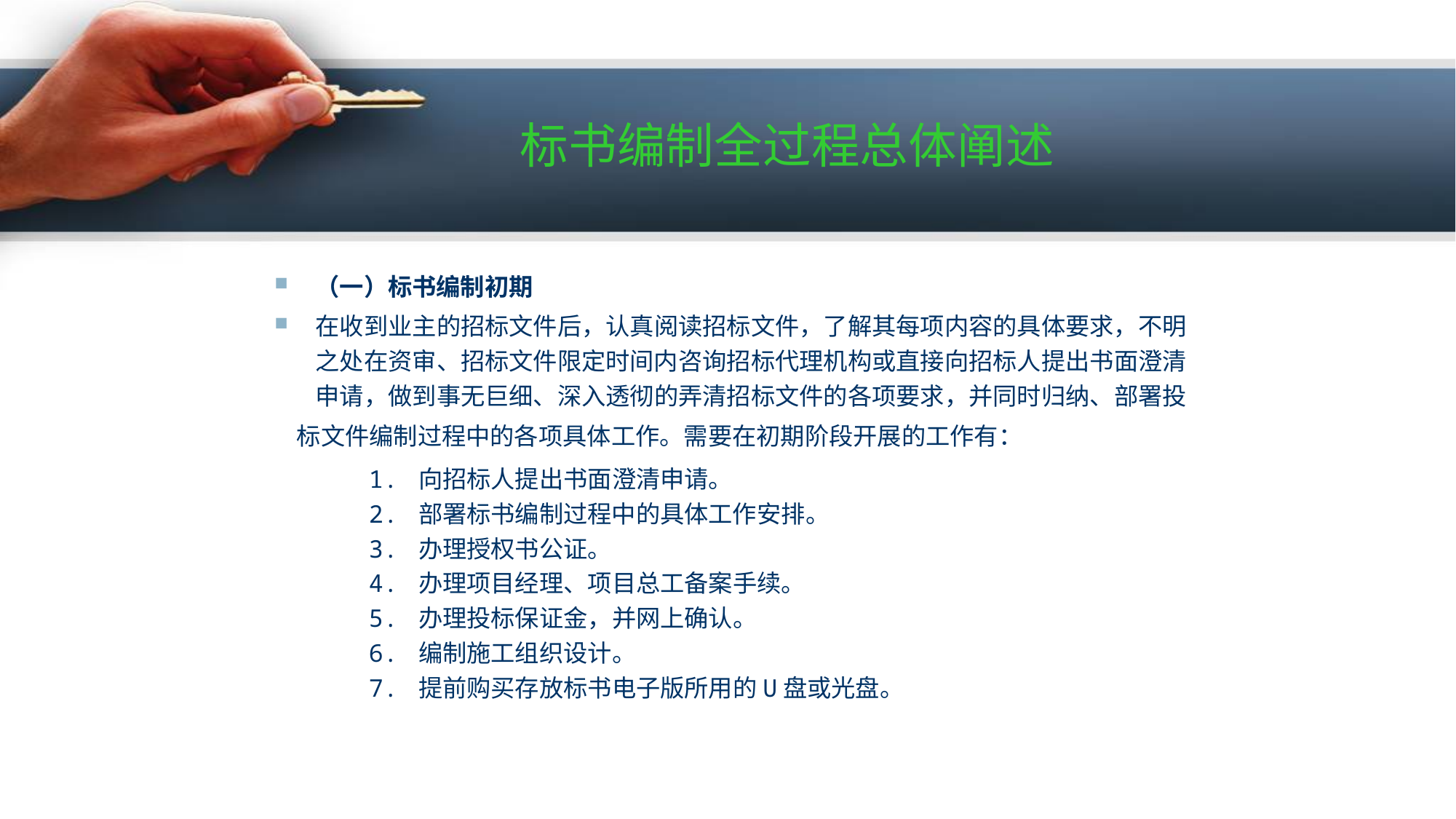

标书编制全过程总体阐述
（一）标书编制初期
在收到业主的招标文件后，认真阅读招标文件，了解其每项内容的具体要求，不明之处在资审、招标文件限定时间内咨询招标代理机构或直接向招标人提出书面澄清申请，做到事无巨细、深入透彻的弄清招标文件的各项要求，并同时归纳、部署投
   标文件编制过程中的各项具体工作。需要在初期阶段开展的工作有：
1. 向招标人提出书面澄清申请。
2. 部署标书编制过程中的具体工作安排。
3. 办理授权书公证。
4. 办理项目经理、项目总工备案手续。
5. 办理投标保证金，并网上确认。
6. 编制施工组织设计。
7. 提前购买存放标书电子版所用的U盘或光盘。